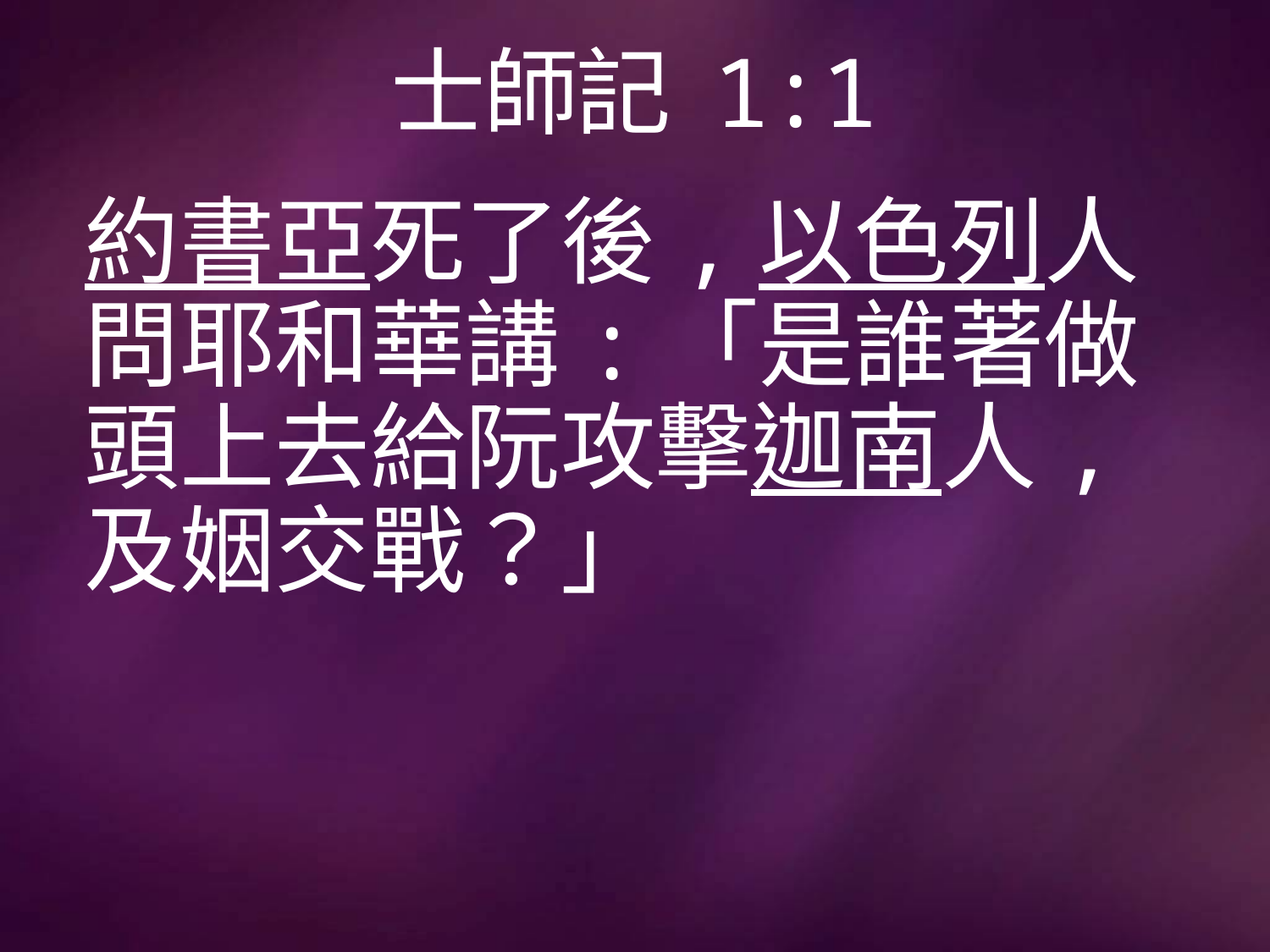

# 士師記 1:1
約書亞死了後,以色列人問耶和華講:「是誰著做頭上去給阮攻擊迦南人,及姻交戰？」